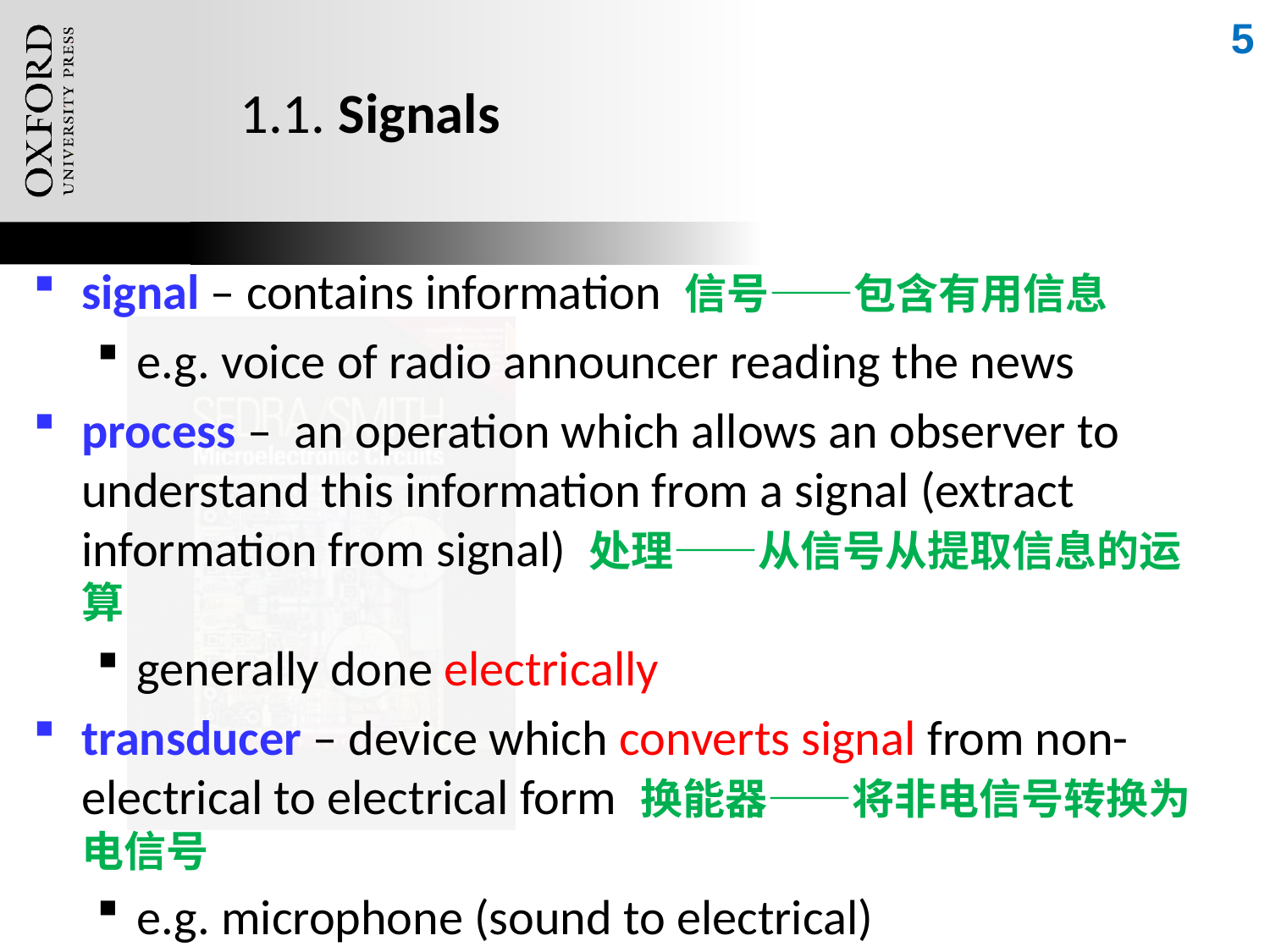

5
# 1.1. Signals
signal – contains information 信号——包含有用信息
e.g. voice of radio announcer reading the news
process –  an operation which allows an observer to understand this information from a signal (extract information from signal) 处理——从信号从提取信息的运算
generally done electrically
transducer – device which converts signal from non-electrical to electrical form 换能器——将非电信号转换为电信号
e.g. microphone (sound to electrical)